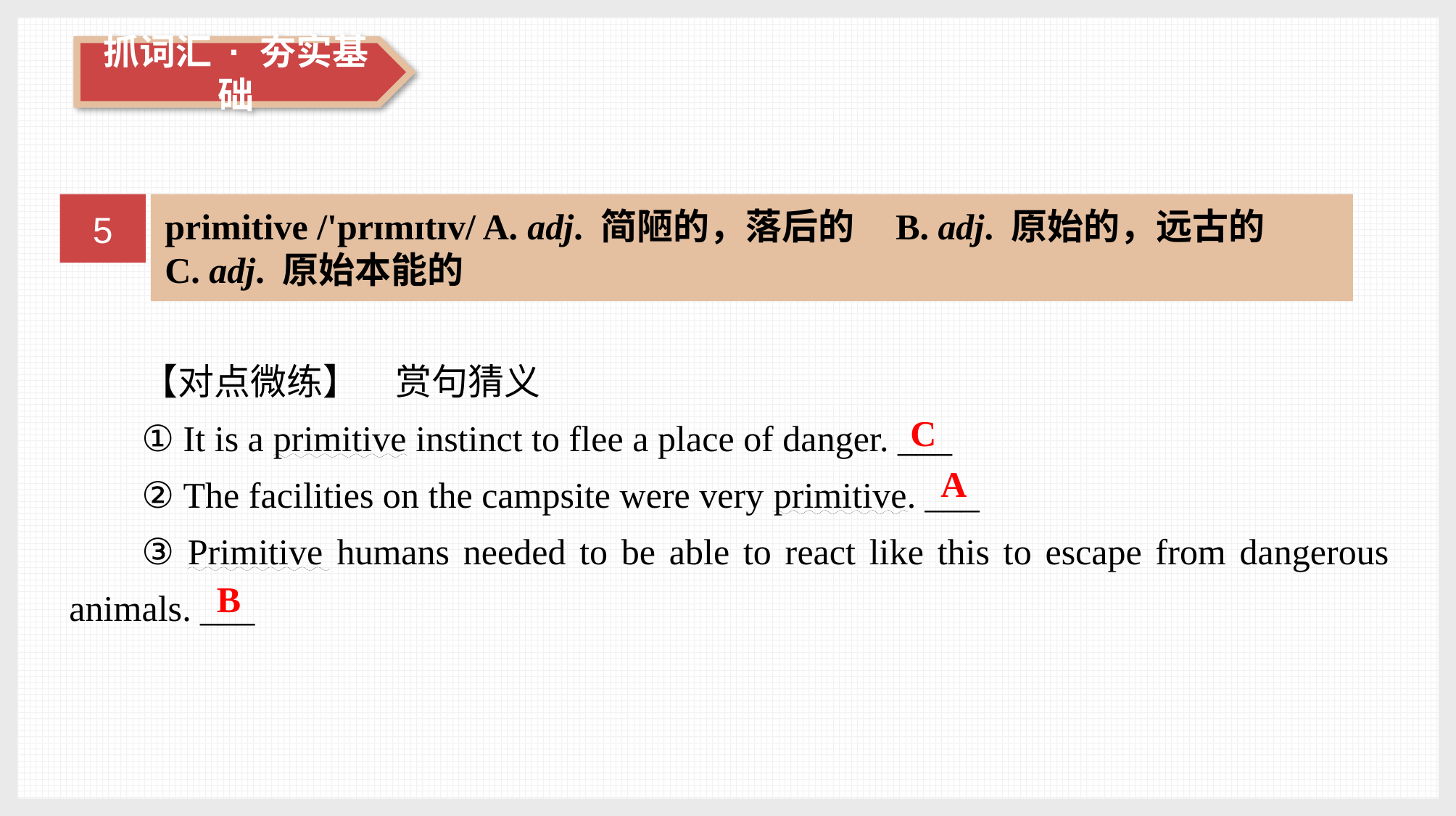

5

primitive /'prɪmɪtɪv/ A. adj. 简陋的，落后的    B. adj. 原始的，远古的　C. adj. 原始本能的
【对点微练】　赏句猜义
① It is a primitive instinct to flee a place of danger. ___
② The facilities on the campsite were very primitive. ___
③ Primitive humans needed to be able to react like this to escape from dangerous animals. ___
C
A
B